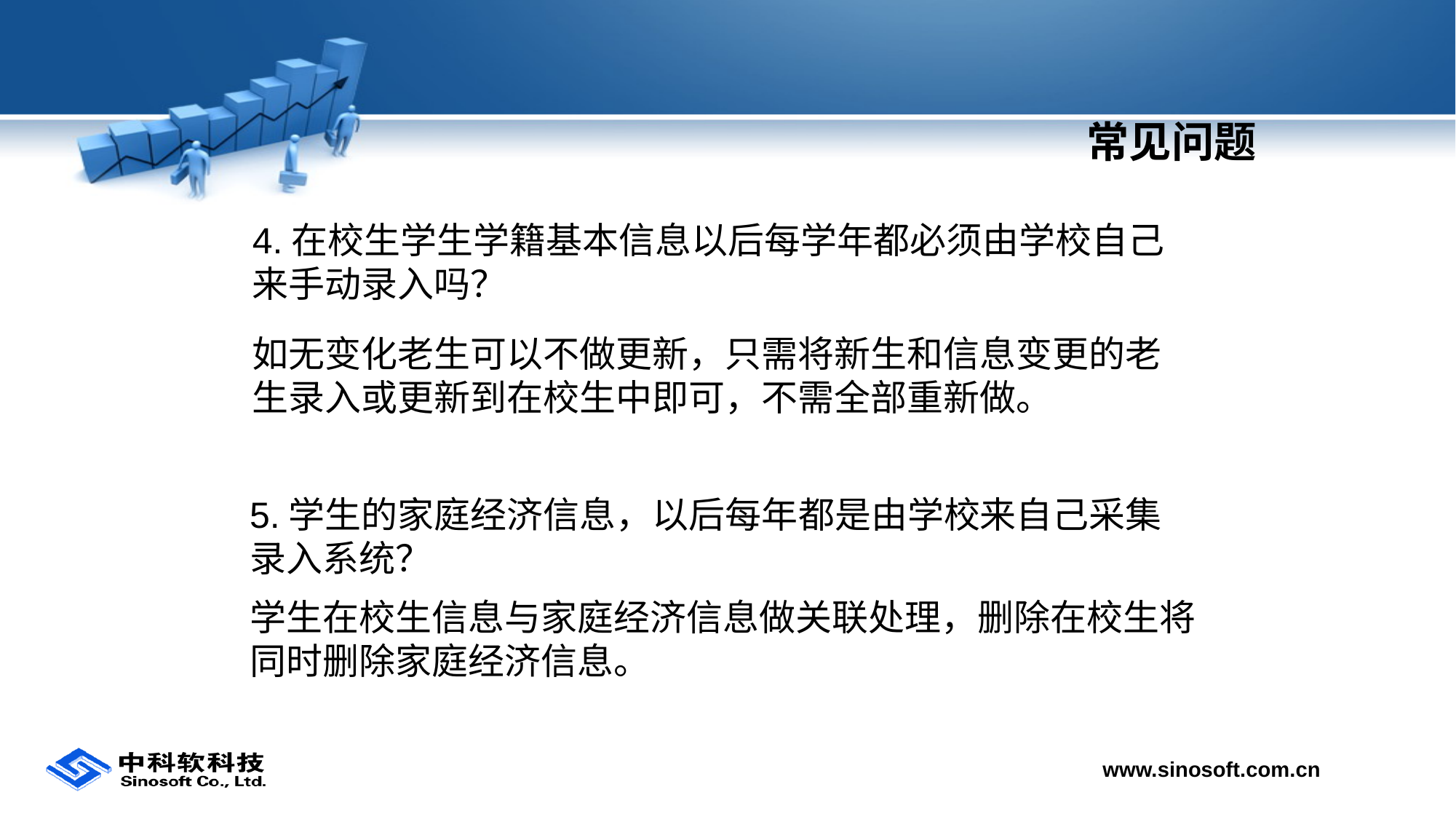

# 常见问题
4.在校生学生学籍基本信息以后每学年都必须由学校自己来手动录入吗？
如无变化老生可以不做更新，只需将新生和信息变更的老生录入或更新到在校生中即可，不需全部重新做。
5.学生的家庭经济信息，以后每年都是由学校来自己采集录入系统？
学生在校生信息与家庭经济信息做关联处理，删除在校生将同时删除家庭经济信息。